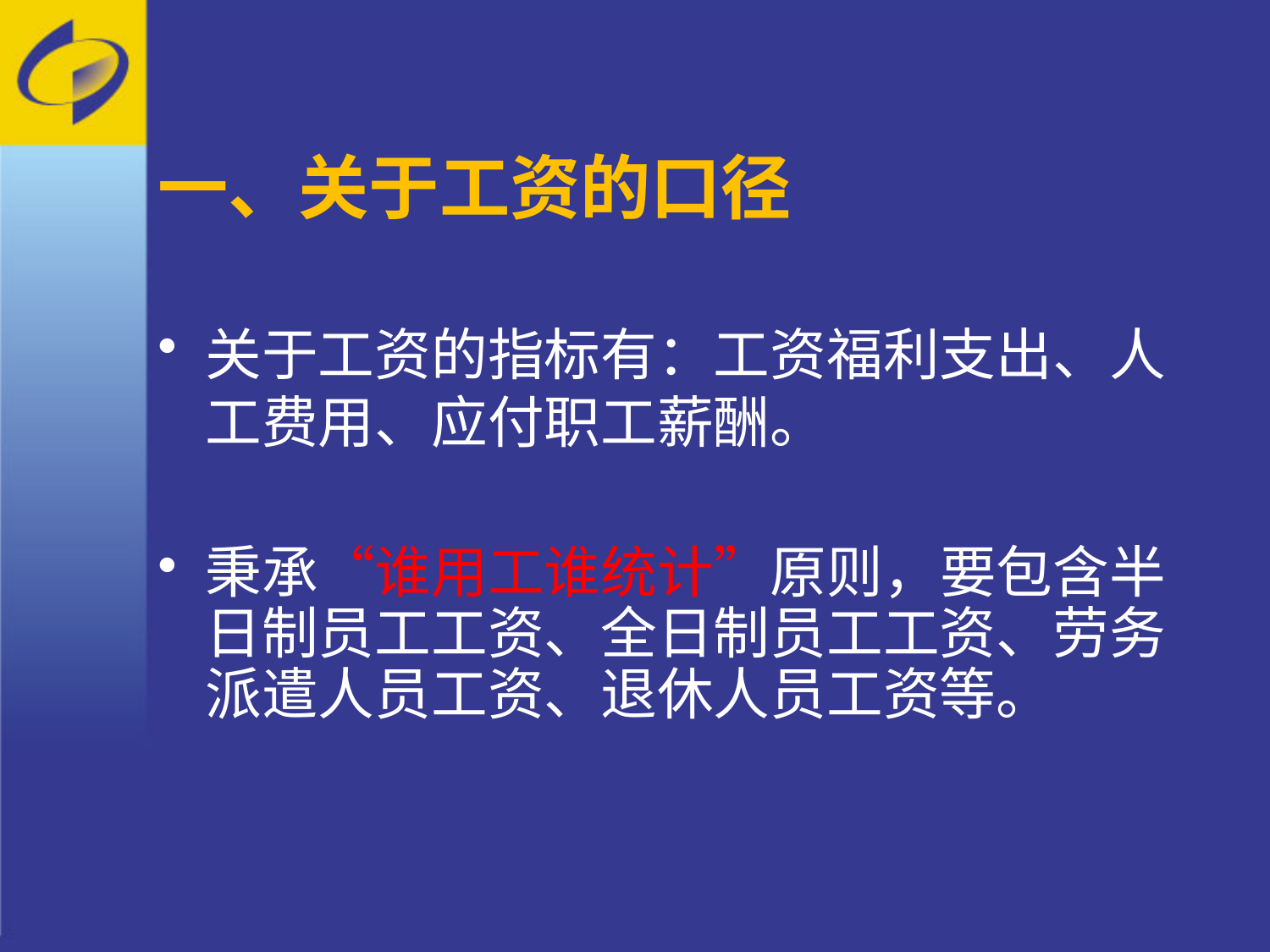

一、关于工资的口径

关于工资的指标有：工资福利支出、人工费用、应付职工薪酬。

秉承“谁用工谁统计”原则，要包含半日制员工工资、全日制员工工资、劳务派遣人员工资、退休人员工资等。